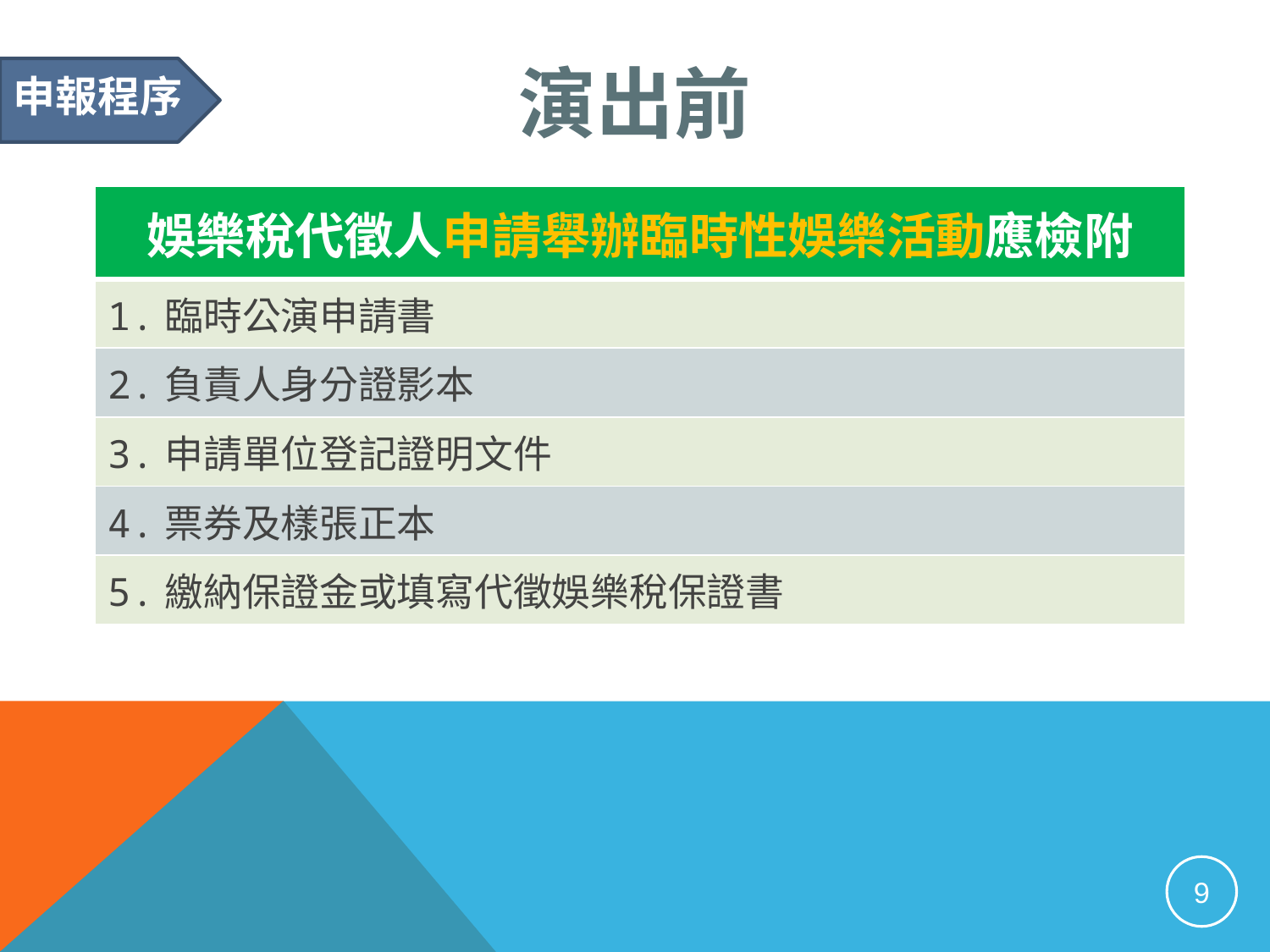

演出前
申報程序

| 娛樂稅代徵人申請舉辦臨時性娛樂活動應檢附 |
| --- |
| 1.臨時公演申請書 |
| 2.負責人身分證影本 |
| 3.申請單位登記證明文件 |
| 4.票券及樣張正本 |
| 5.繳納保證金或填寫代徵娛樂稅保證書 |
9